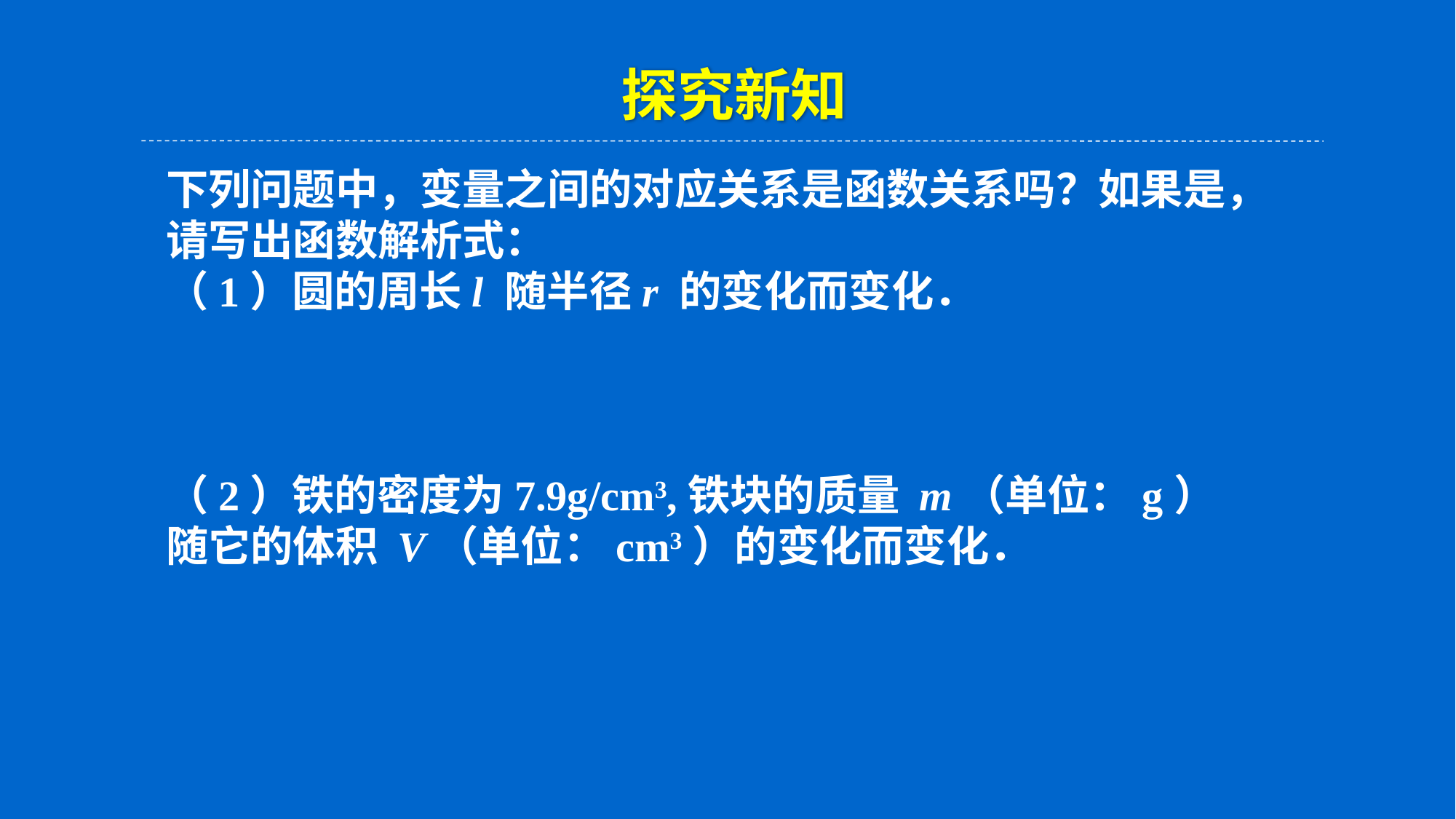

探究新知
下列问题中，变量之间的对应关系是函数关系吗？如果是，请写出函数解析式：
（1）圆的周长l 随半径r 的变化而变化．

（2）铁的密度为7.9g/cm3,铁块的质量 m（单位：g）随它的体积 V（单位：cm3）的变化而变化．